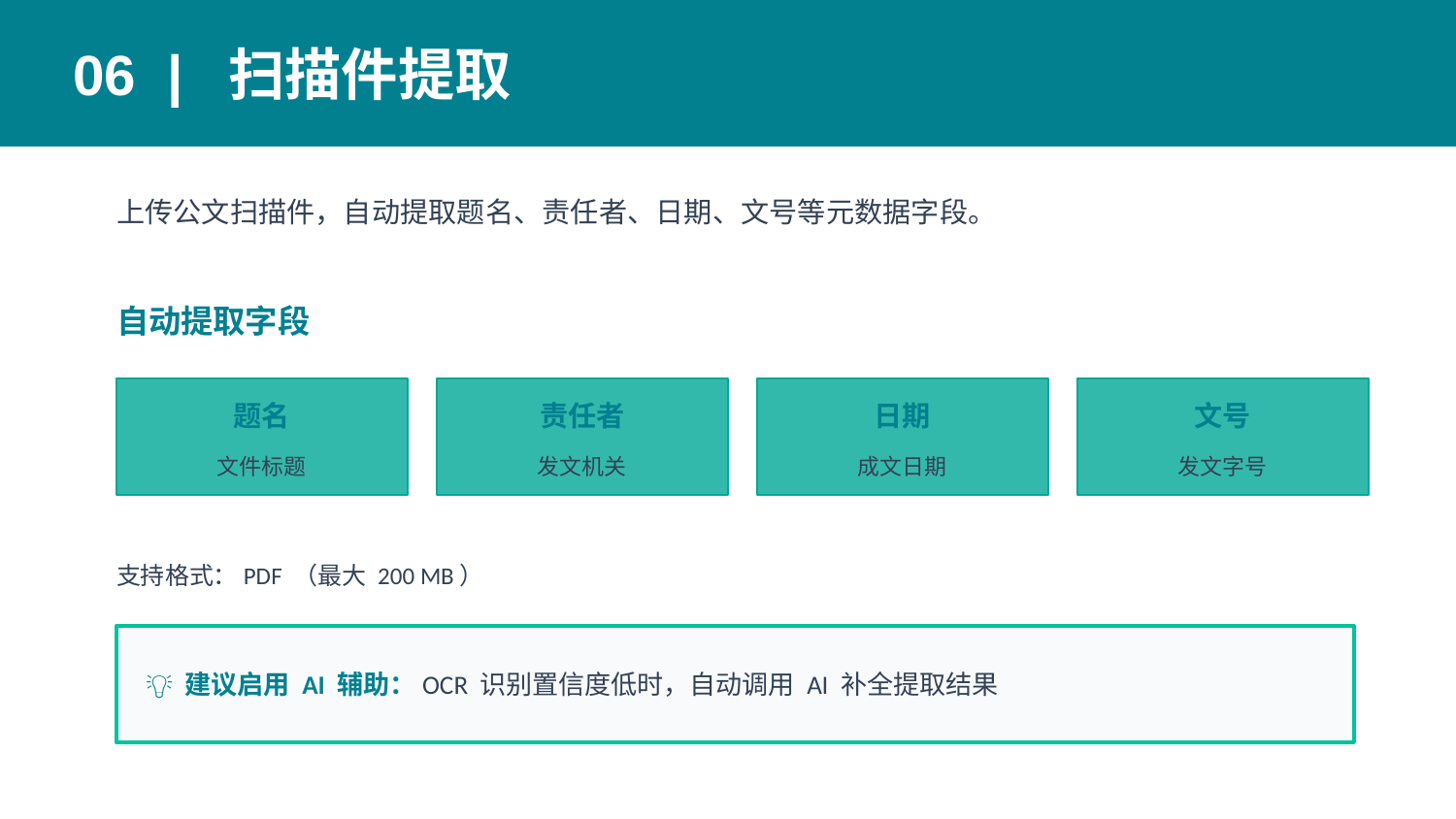

06  |  扫描件提取
上传公文扫描件，自动提取题名、责任者、日期、文号等元数据字段。
自动提取字段

题名
责任者
日期
文号
文件标题
发文机关
成文日期
发文字号
支持格式：PDF （最大 200 MB）

💡 建议启用 AI 辅助：OCR 识别置信度低时，自动调用 AI 补全提取结果